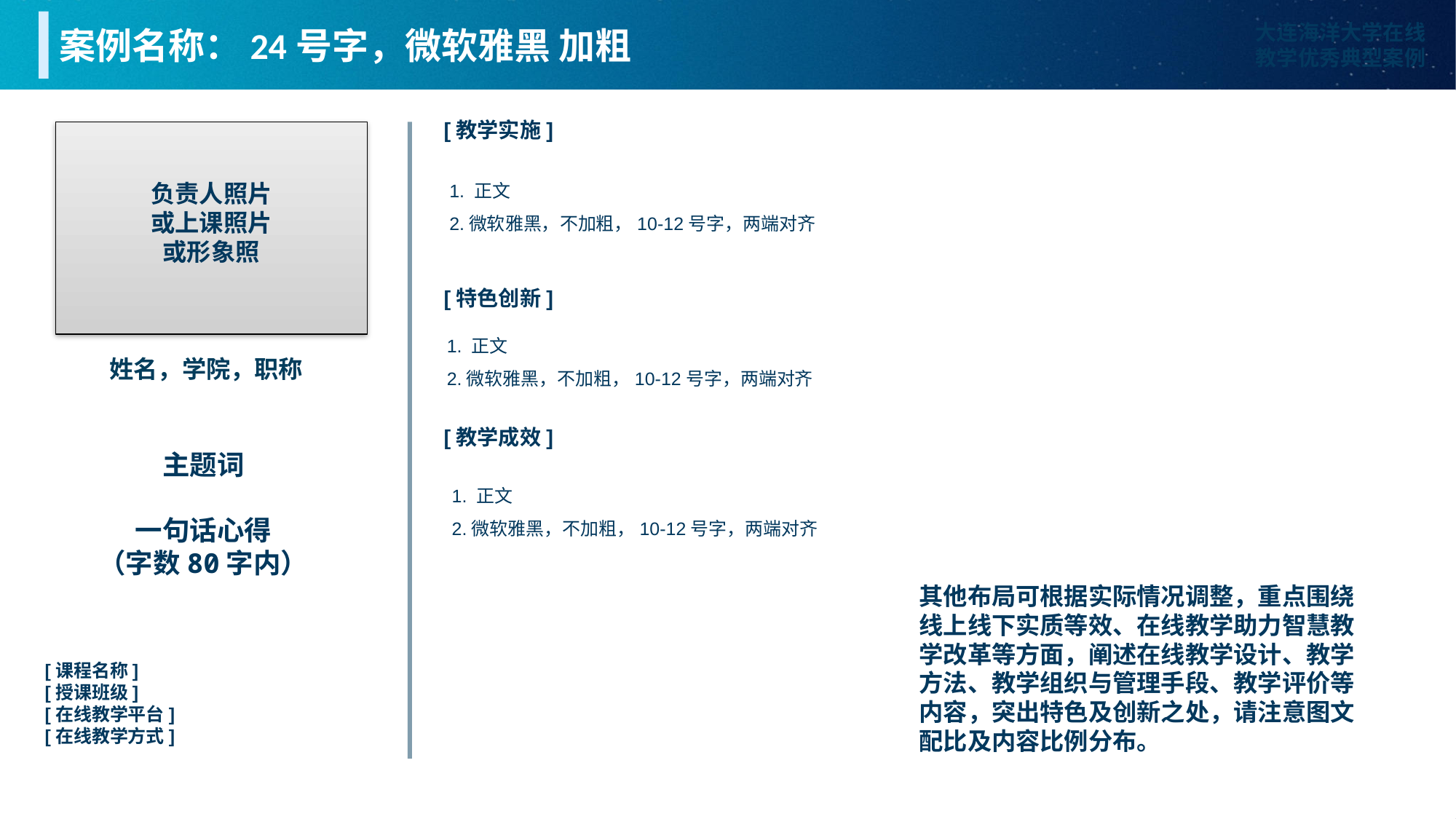

# 案例名称：24号字，微软雅黑 加粗
大连海洋大学在线教学优秀典型案例
[教学实施]

1. 正文
2.微软雅黑，不加粗，10-12号字，两端对齐
负责人照片
或上课照片
或形象照
[特色创新]
1. 正文
2.微软雅黑，不加粗，10-12号字，两端对齐
姓名，学院，职称
[教学成效]
主题词

一句话心得
（字数80字内）
1. 正文
2.微软雅黑，不加粗，10-12号字，两端对齐
其他布局可根据实际情况调整，重点围绕线上线下实质等效、在线教学助力智慧教学改革等方面，阐述在线教学设计、教学方法、教学组织与管理手段、教学评价等内容，突出特色及创新之处，请注意图文配比及内容比例分布。
[课程名称]
[授课班级]
[在线教学平台]
[在线教学方式]